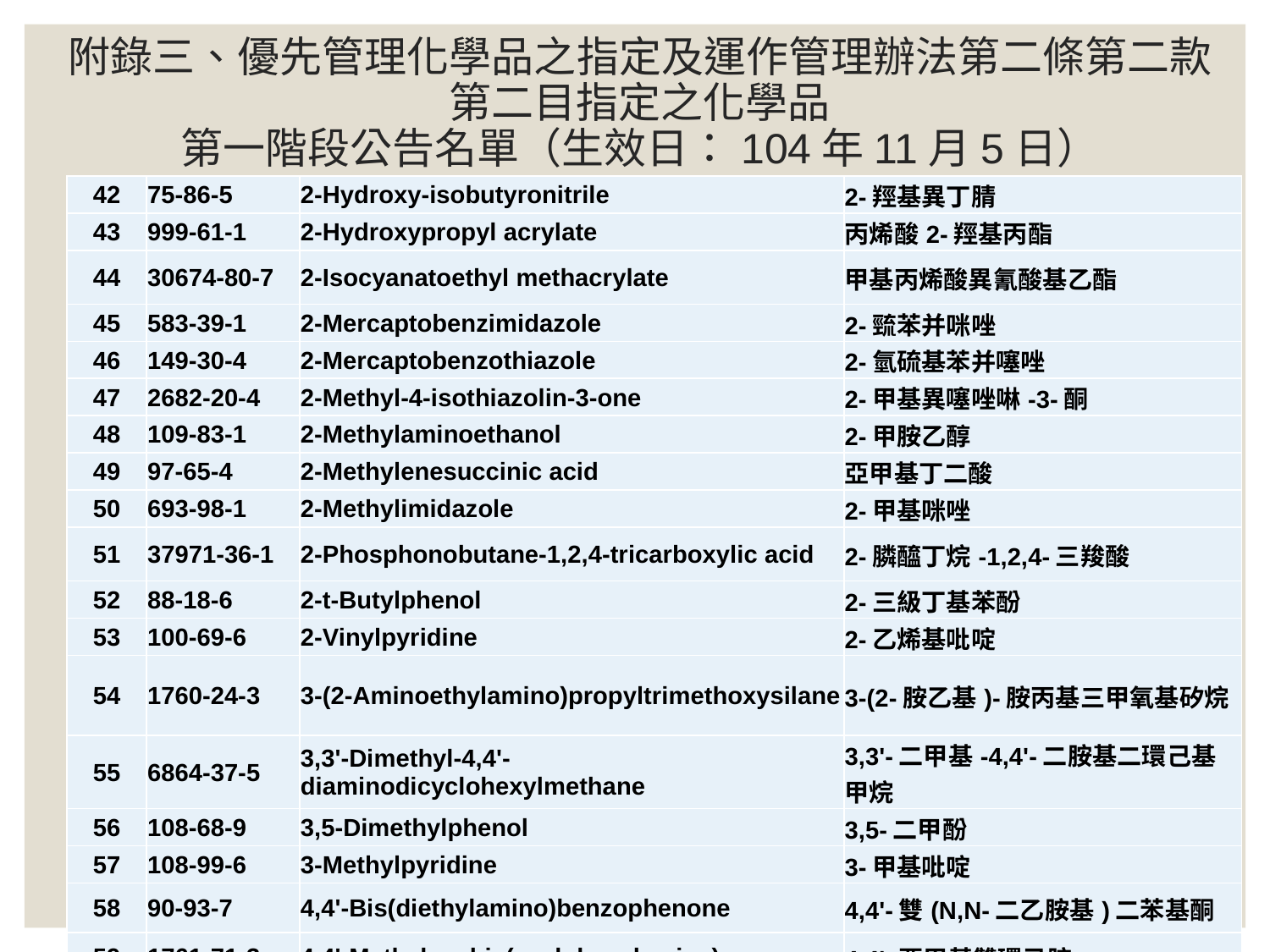

# 附錄三、優先管理化學品之指定及運作管理辦法第二條第二款第二目指定之化學品 第一階段公告名單（生效日：104年11月5日）
| 42 | 75-86-5 | 2-Hydroxy-isobutyronitrile | 2-羥基異丁腈 |
| --- | --- | --- | --- |
| 43 | 999-61-1 | 2-Hydroxypropyl acrylate | 丙烯酸2-羥基丙酯 |
| 44 | 30674-80-7 | 2-Isocyanatoethyl methacrylate | 甲基丙烯酸異氰酸基乙酯 |
| 45 | 583-39-1 | 2-Mercaptobenzimidazole | 2-巰苯并咪唑 |
| 46 | 149-30-4 | 2-Mercaptobenzothiazole | 2-氫硫基苯并噻唑 |
| 47 | 2682-20-4 | 2-Methyl-4-isothiazolin-3-one | 2-甲基異噻唑啉-3-酮 |
| 48 | 109-83-1 | 2-Methylaminoethanol | 2-甲胺乙醇 |
| 49 | 97-65-4 | 2-Methylenesuccinic acid | 亞甲基丁二酸 |
| 50 | 693-98-1 | 2-Methylimidazole | 2-甲基咪唑 |
| 51 | 37971-36-1 | 2-Phosphonobutane-1,2,4-tricarboxylic acid | 2-膦醯丁烷-1,2,4-三羧酸 |
| 52 | 88-18-6 | 2-t-Butylphenol | 2-三級丁基苯酚 |
| 53 | 100-69-6 | 2-Vinylpyridine | 2-乙烯基吡啶 |
| 54 | 1760-24-3 | 3-(2-Aminoethylamino)propyltrimethoxysilane | 3-(2-胺乙基)-胺丙基三甲氧基矽烷 |
| 55 | 6864-37-5 | 3,3'-Dimethyl-4,4'-diaminodicyclohexylmethane | 3,3'-二甲基-4,4'-二胺基二環己基甲烷 |
| 56 | 108-68-9 | 3,5-Dimethylphenol | 3,5-二甲酚 |
| 57 | 108-99-6 | 3-Methylpyridine | 3-甲基吡啶 |
| 58 | 90-93-7 | 4,4'-Bis(diethylamino)benzophenone | 4,4'-雙(N,N-二乙胺基)二苯基酮 |
| 59 | 1761-71-3 | 4,4'-Methylenebis(cyclohexylamine) | 4,4'-亞甲基雙環己胺 |
| 60 | 1122-58-3 | 4-Dimethyaminopyridine | 4-二甲基胺基吡碇 |